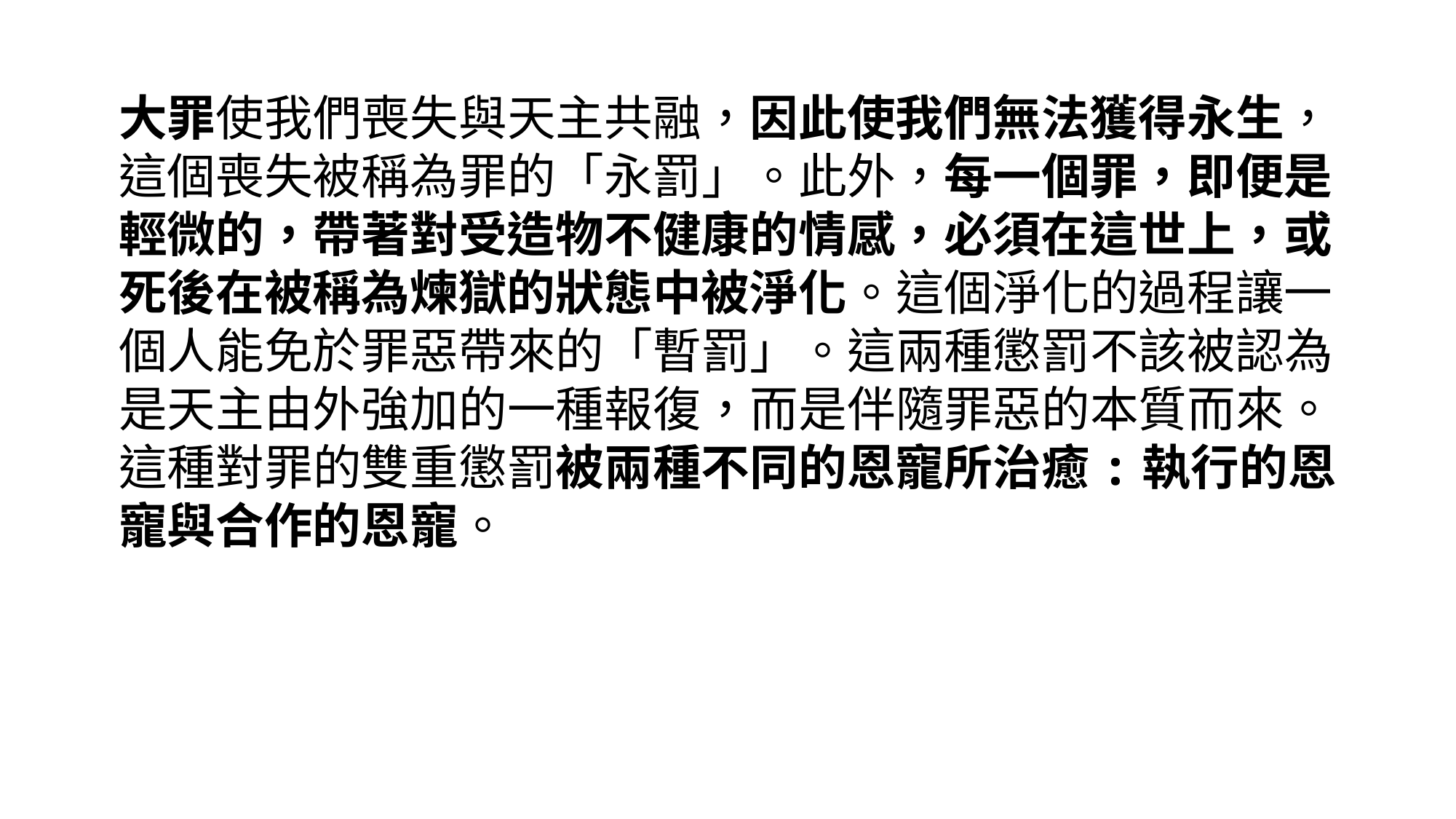

大罪使我們喪失與天主共融，因此使我們無法獲得永生，這個喪失被稱為罪的「永罰」。此外，每一個罪，即便是輕微的，帶著對受造物不健康的情感，必須在這世上，或死後在被稱為煉獄的狀態中被淨化。這個淨化的過程讓一個人能免於罪惡帶來的「暫罰」。這兩種懲罰不該被認為是天主由外強加的一種報復，而是伴隨罪惡的本質而來。這種對罪的雙重懲罰被兩種不同的恩寵所治癒:執行的恩寵與合作的恩寵。